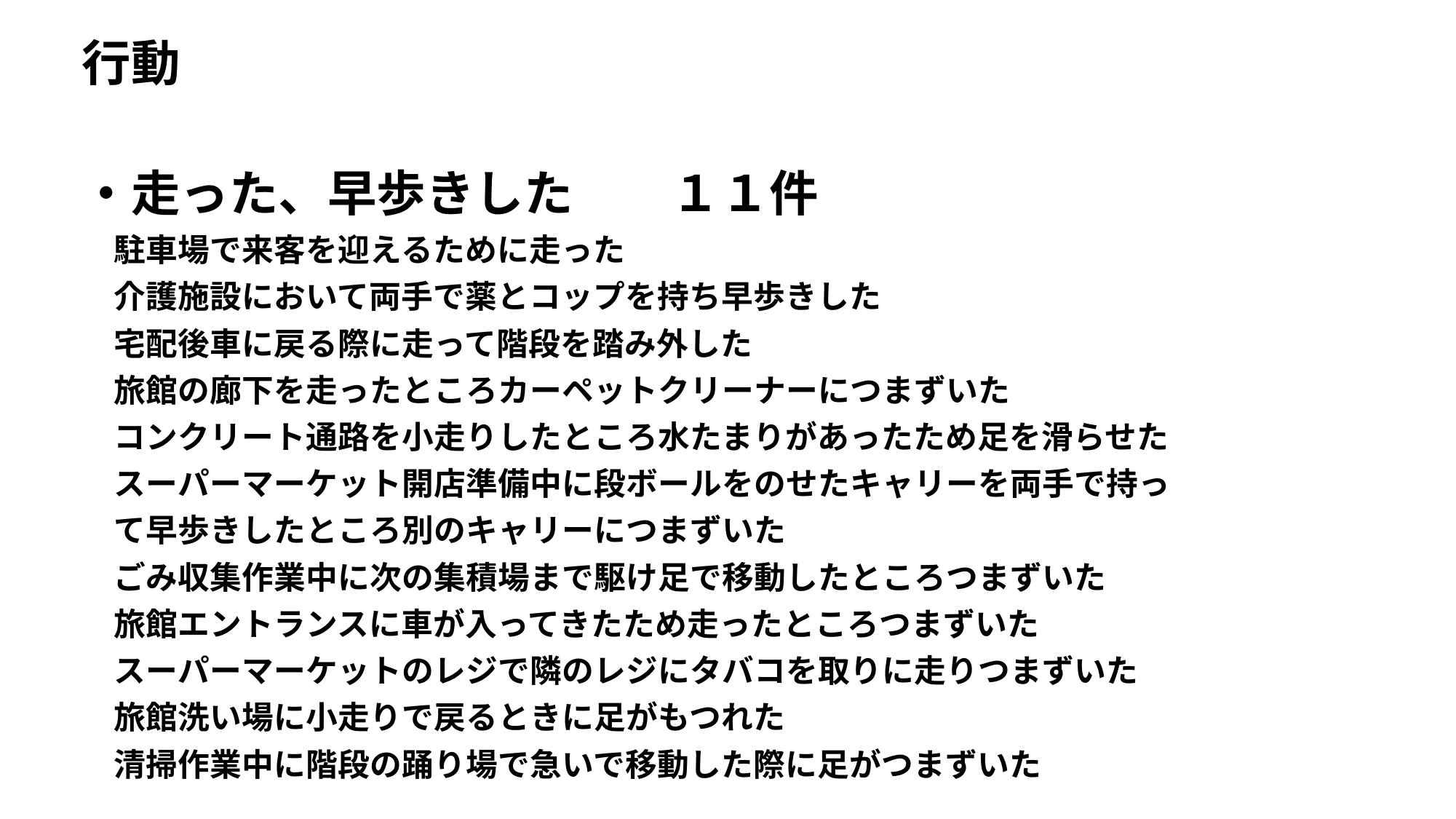

行動

・走った、早歩きした　　１１件
　駐車場で来客を迎えるために走った
　介護施設において両手で薬とコップを持ち早歩きした
　宅配後車に戻る際に走って階段を踏み外した
　旅館の廊下を走ったところカーペットクリーナーにつまずいた
　コンクリート通路を小走りしたところ水たまりがあったため足を滑らせた
　スーパーマーケット開店準備中に段ボールをのせたキャリーを両手で持っ
　て早歩きしたところ別のキャリーにつまずいた
　ごみ収集作業中に次の集積場まで駆け足で移動したところつまずいた
　旅館エントランスに車が入ってきたため走ったところつまずいた
　スーパーマーケットのレジで隣のレジにタバコを取りに走りつまずいた
　旅館洗い場に小走りで戻るときに足がもつれた
　清掃作業中に階段の踊り場で急いで移動した際に足がつまずいた